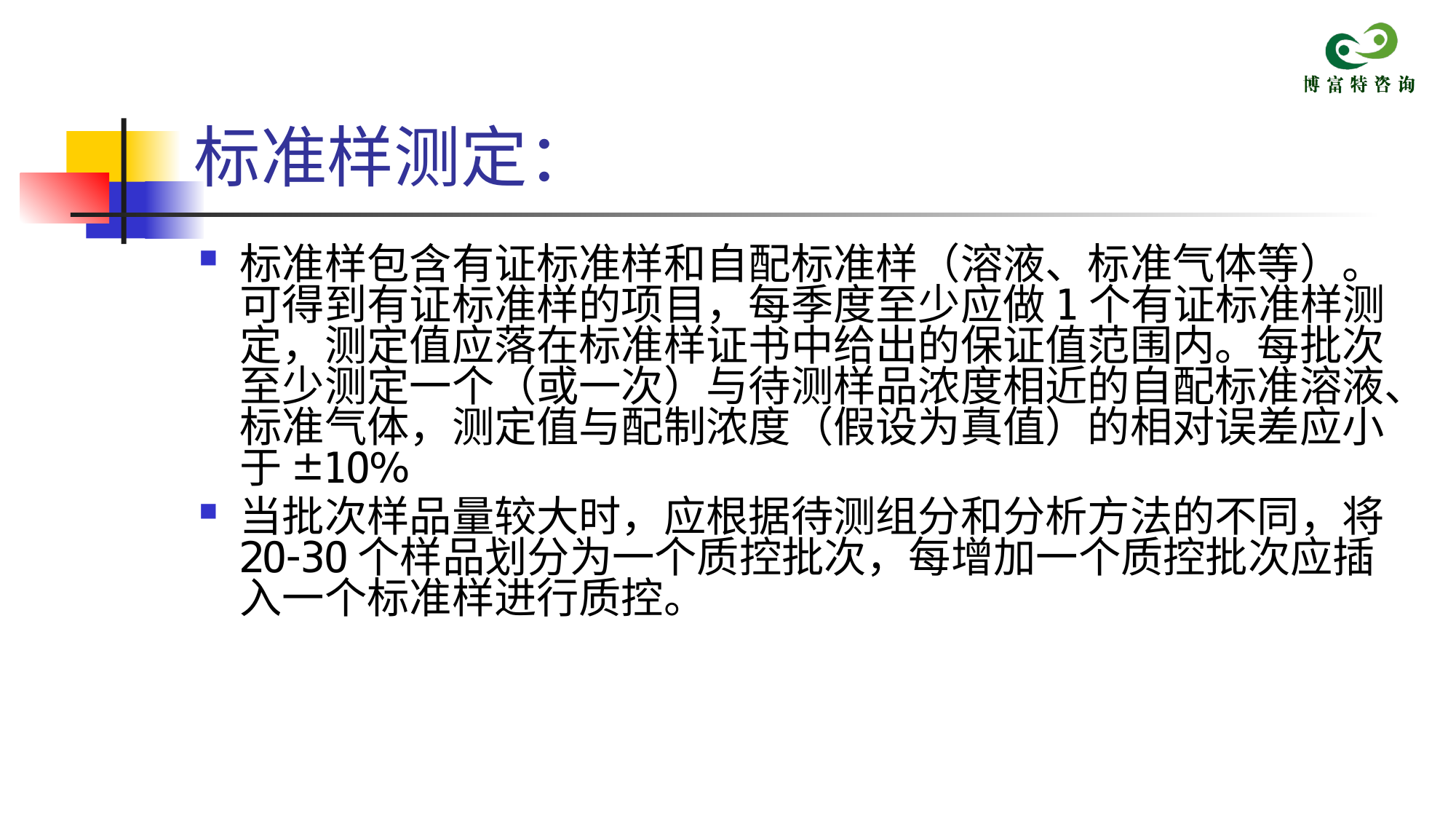

# 标准样测定：
标准样包含有证标准样和自配标准样（溶液、标准气体等）。可得到有证标准样的项目，每季度至少应做1个有证标准样测定，测定值应落在标准样证书中给出的保证值范围内。每批次至少测定一个（或一次）与待测样品浓度相近的自配标准溶液、标准气体，测定值与配制浓度（假设为真值）的相对误差应小于±10%
当批次样品量较大时，应根据待测组分和分析方法的不同，将20-30个样品划分为一个质控批次，每增加一个质控批次应插入一个标准样进行质控。